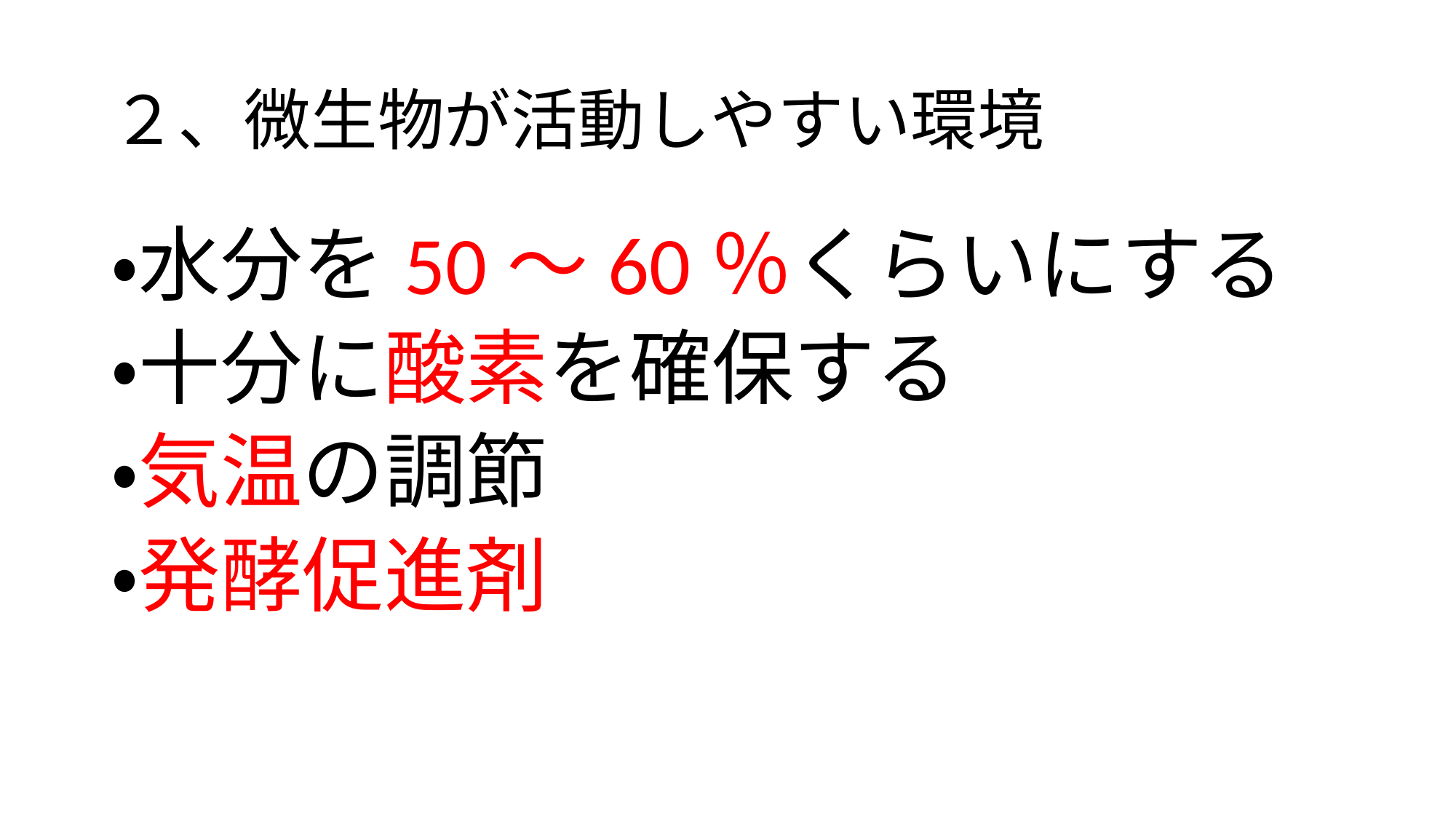

# ２、微生物が活動しやすい環境
・水分を50～60％くらいにする
・十分に酸素を確保する
・気温の調節
・発酵促進剤